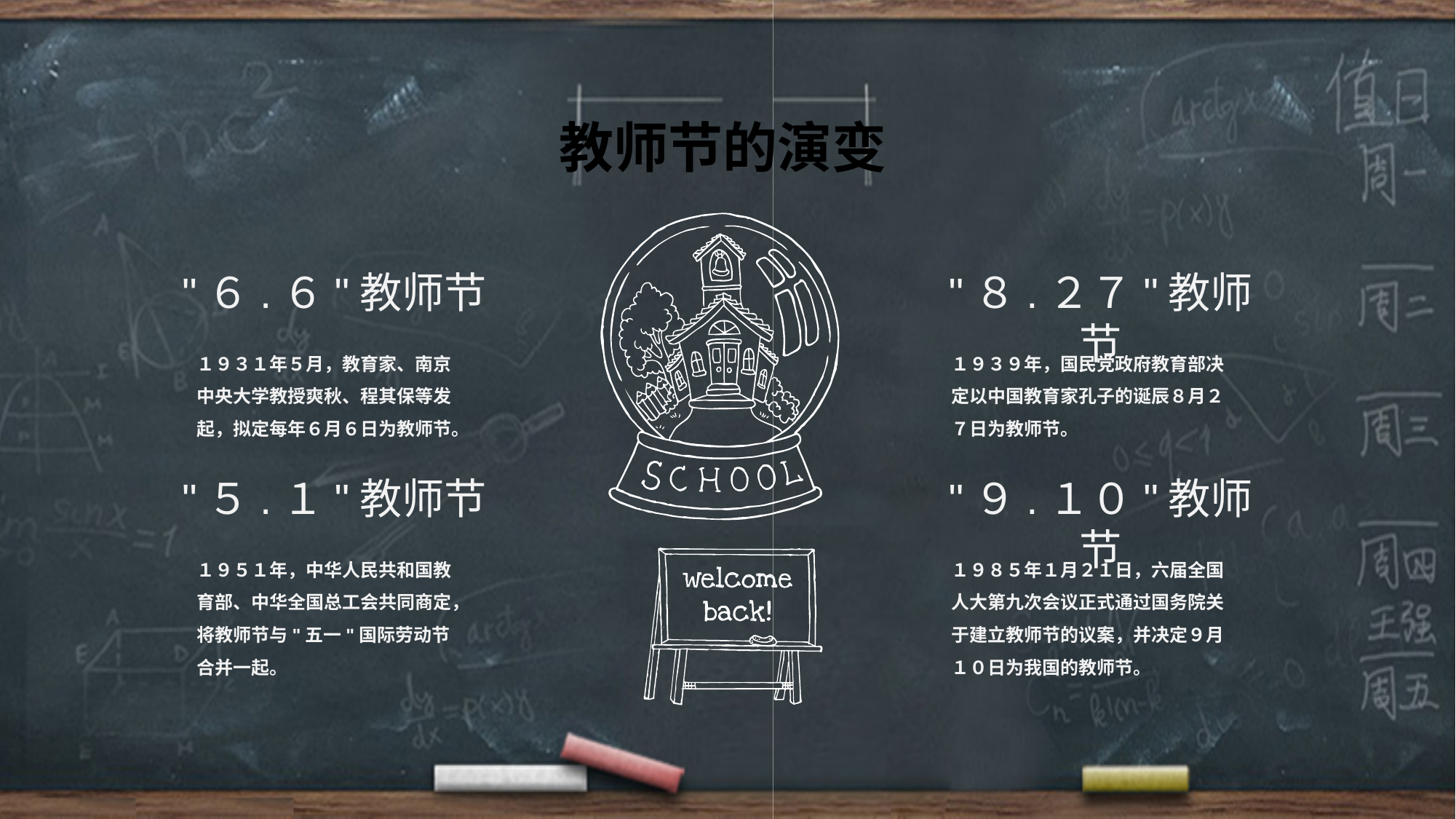

教师节的演变

"６.６"教师节
１９３１年５月，教育家、南京中央大学教授爽秋、程其保等发起，拟定每年６月６日为教师节。
"８.２７"教师节
１９３９年，国民党政府教育部决定以中国教育家孔子的诞辰８月２７日为教师节。
"５.１"教师节
１９５１年，中华人民共和国教育部、中华全国总工会共同商定，将教师节与"五一"国际劳动节合并一起。
"９.１０"教师节
１９８５年１月２１日，六届全国人大第九次会议正式通过国务院关于建立教师节的议案，并决定９月１０日为我国的教师节。